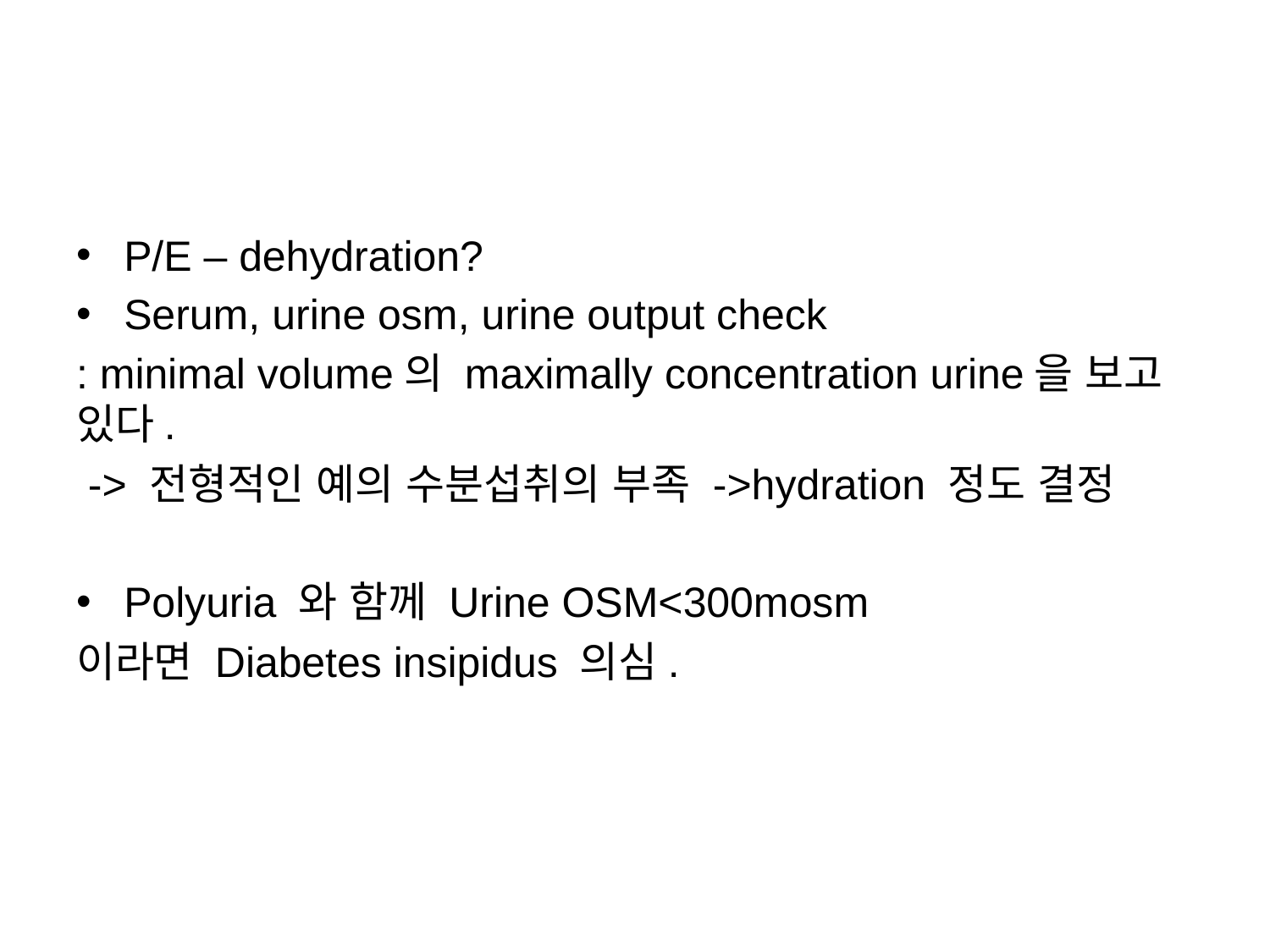

#
P/E – dehydration?
Serum, urine osm, urine output check
: minimal volume의 maximally concentration urine을 보고 있다.
 -> 전형적인 예의 수분섭취의 부족 ->hydration 정도 결정

Polyuria 와 함께 Urine OSM<300mosm
이라면 Diabetes insipidus 의심.